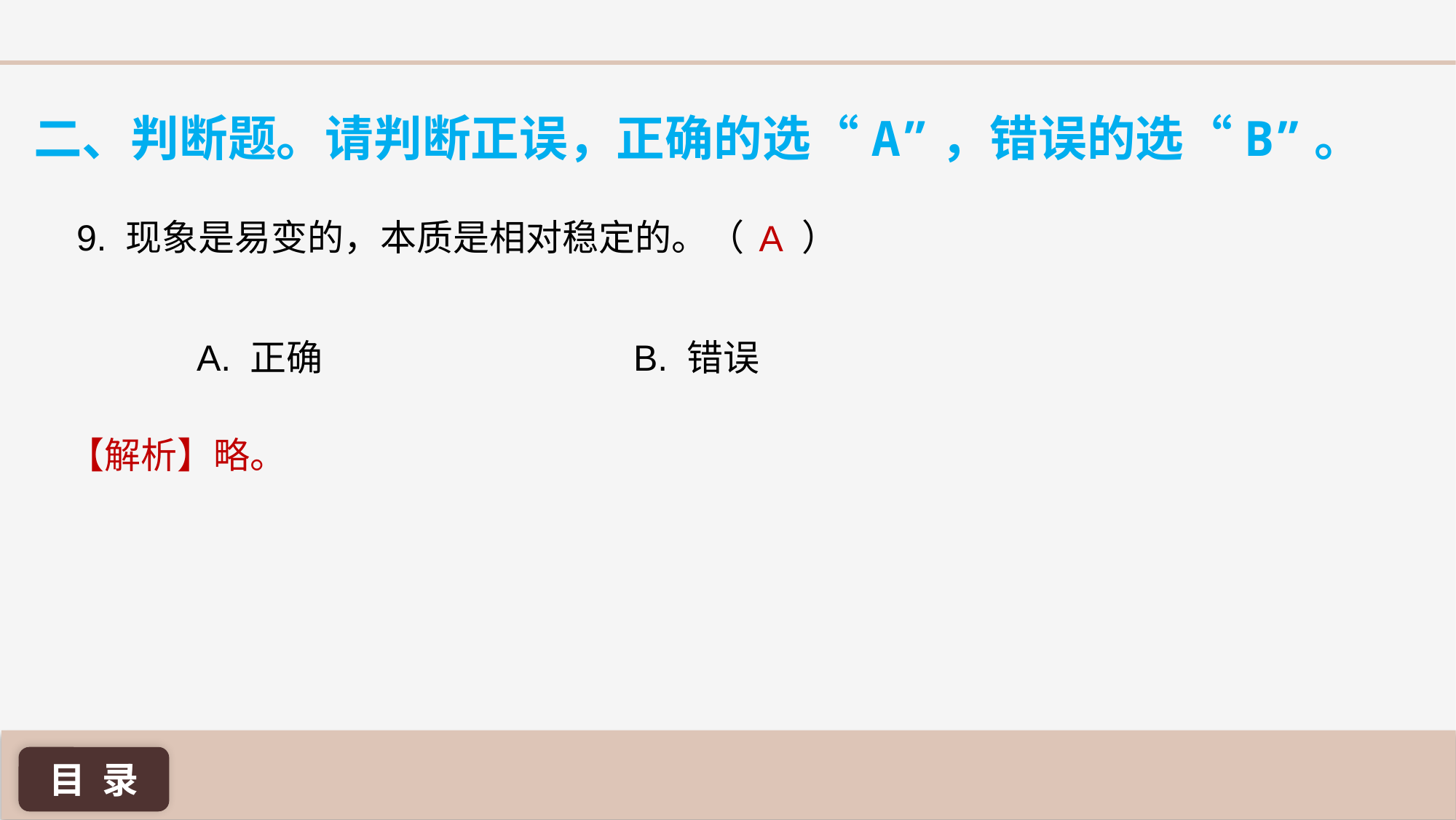

二、判断题。请判断正误，正确的选“A”，错误的选“B”。
A
9. 现象是易变的，本质是相对稳定的。（       ）
A. 正确 			B. 错误
【解析】略。